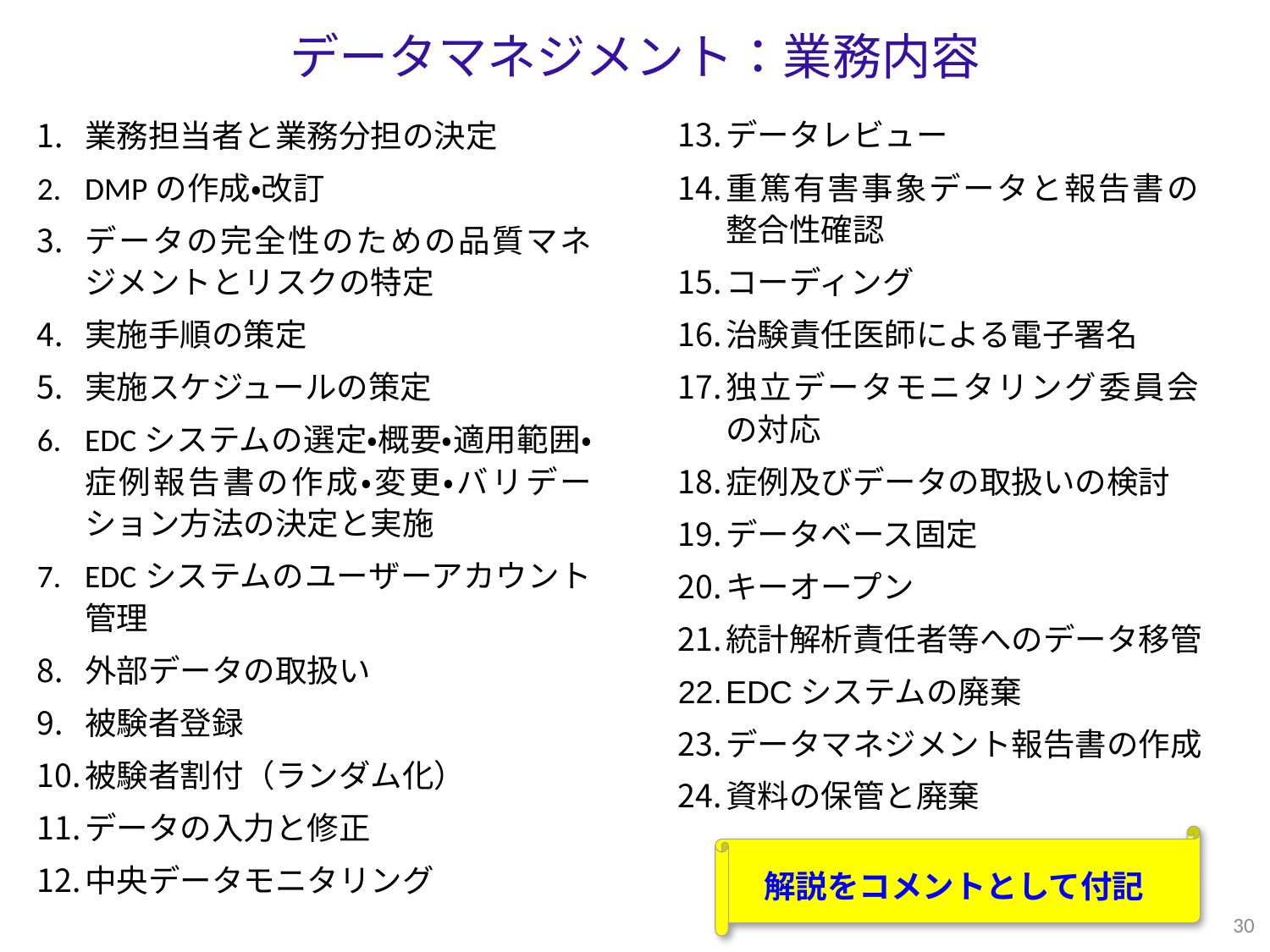

データマネジメント：業務内容
業務担当者と業務分担の決定
DMPの作成・改訂
データの完全性のための品質マネジメントとリスクの特定
実施手順の策定
実施スケジュールの策定
EDCシステムの選定・概要・適用範囲・症例報告書の作成・変更・バリデーション方法の決定と実施
EDCシステムのユーザーアカウント管理
外部データの取扱い
被験者登録
被験者割付（ランダム化）
データの入力と修正
中央データモニタリング
データレビュー
重篤有害事象データと報告書の　整合性確認
コーディング
治験責任医師による電子署名
独立データモニタリング委員会　の対応
症例及びデータの取扱いの検討
データベース固定
キーオープン
統計解析責任者等へのデータ移管
EDCシステムの廃棄
データマネジメント報告書の作成
資料の保管と廃棄

解説をコメントとして付記
30